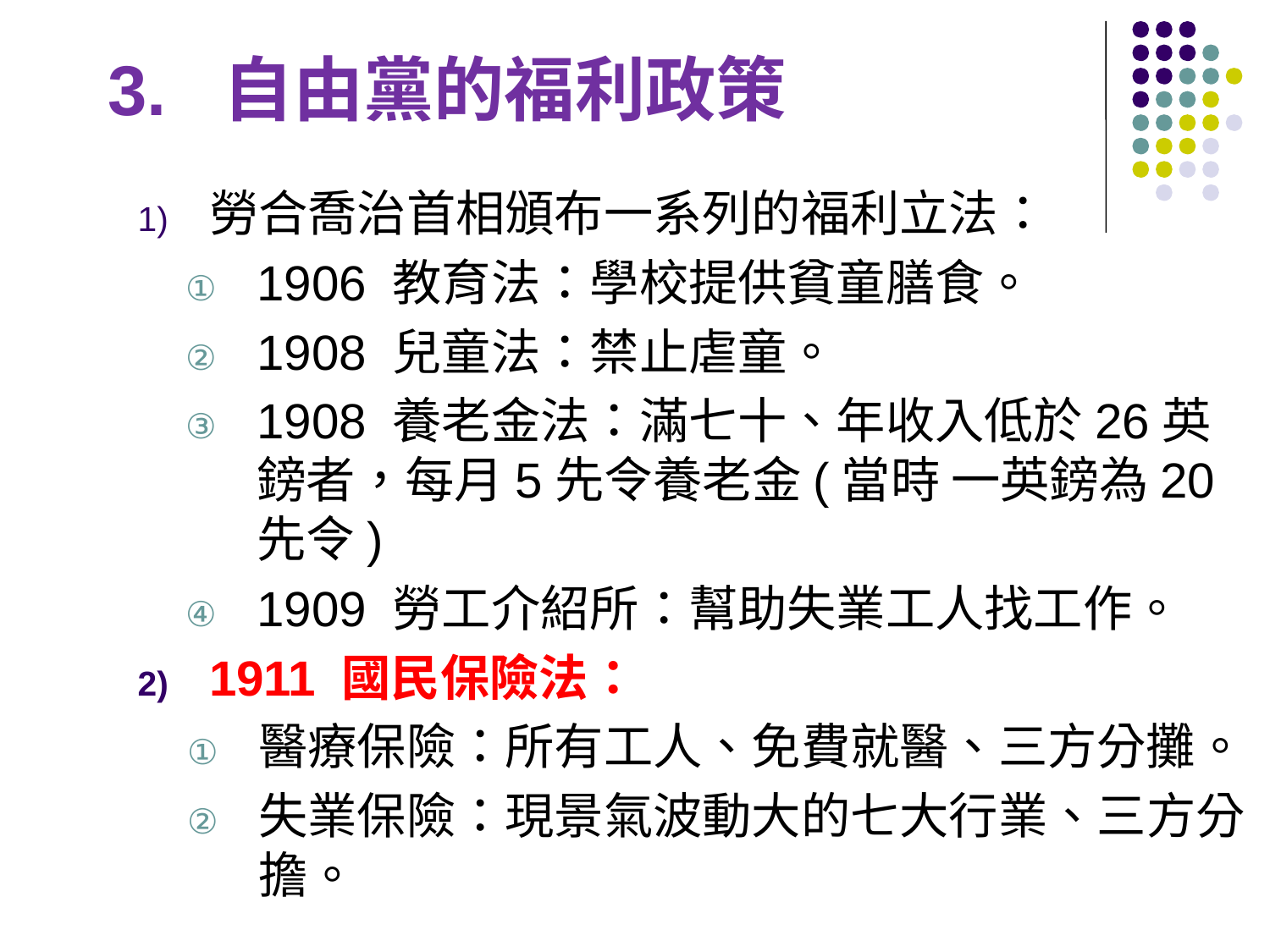

3.  自由黨的福利政策
勞合喬治首相頒布一系列的福利立法：
1906 教育法：學校提供貧童膳食。
1908 兒童法：禁止虐童。
1908 養老金法：滿七十、年收入低於26英鎊者，每月5先令養老金(當時 一英鎊為20先令)
1909 勞工介紹所：幫助失業工人找工作。
1911 國民保險法：
醫療保險：所有工人、免費就醫、三方分攤。
失業保險：現景氣波動大的七大行業、三方分擔。